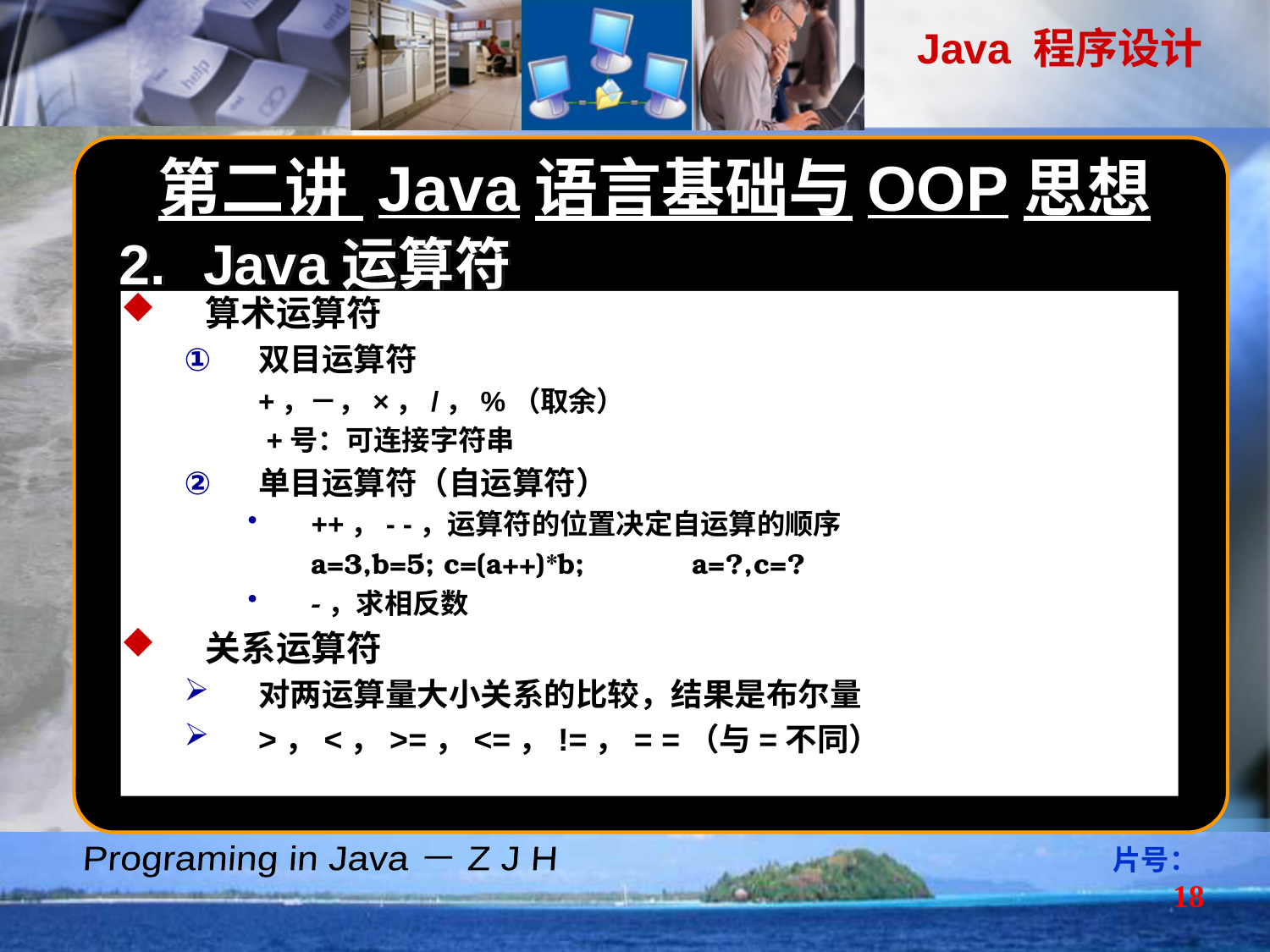

第二讲 Java语言基础与OOP思想
Java运算符
算术运算符
双目运算符
	+，－，×，/，%（取余）
	 +号：可连接字符串
单目运算符（自运算符）
++，- -，运算符的位置决定自运算的顺序
	a=3,b=5; c=(a++)*b;	a=?,c=?
-，求相反数
关系运算符
对两运算量大小关系的比较，结果是布尔量
>，<，>=，<=，!=，= =（与=不同）
片号：18